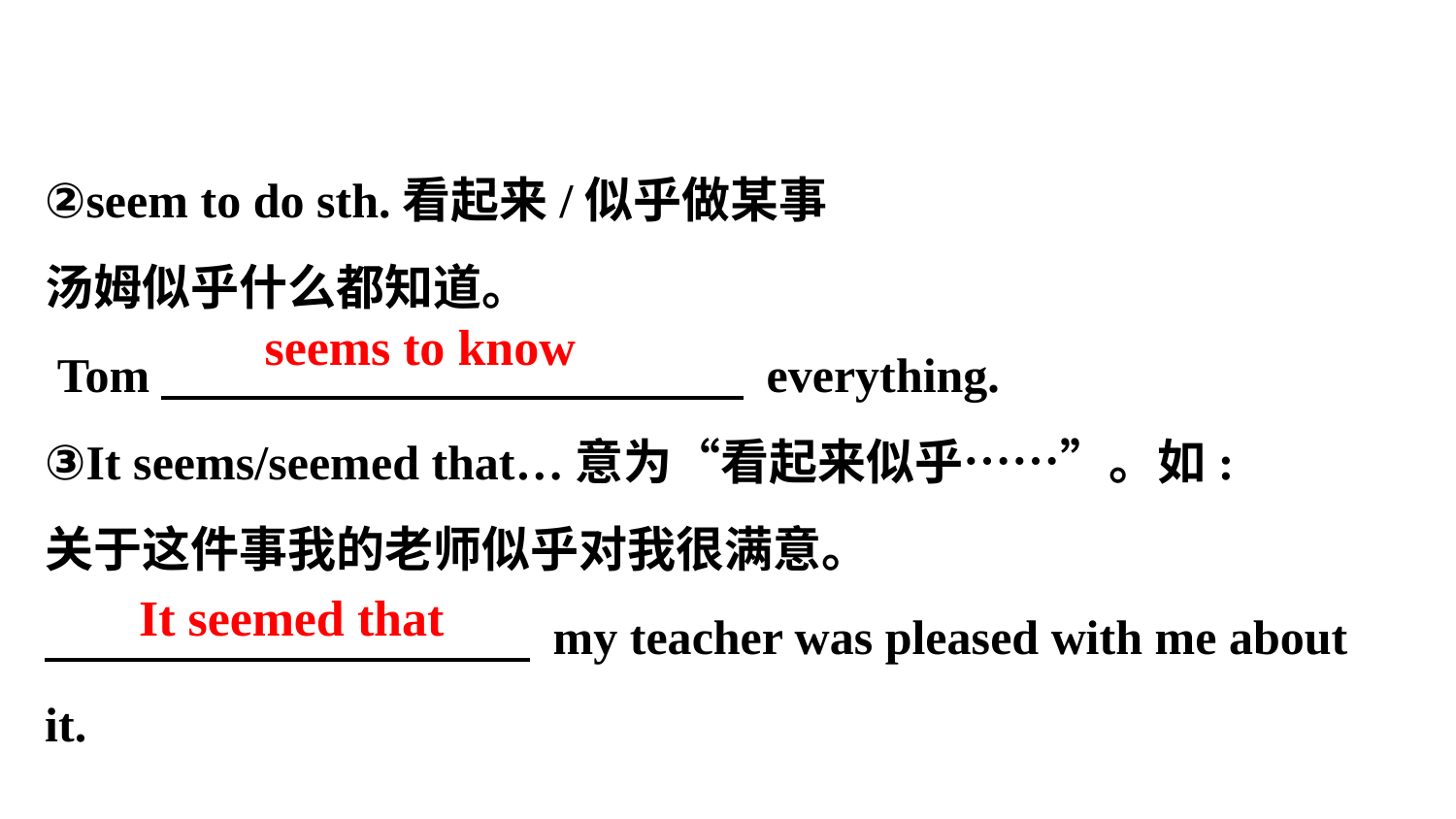

②seem to do sth.看起来/似乎做某事
汤姆似乎什么都知道。
 Tom　　　　　　　　　　　　 everything.
③It seems/seemed that…意为“看起来似乎……”。如:
关于这件事我的老师似乎对我很满意。
　　　　　　　　　　 my teacher was pleased with me about it.
seems to know
It seemed that